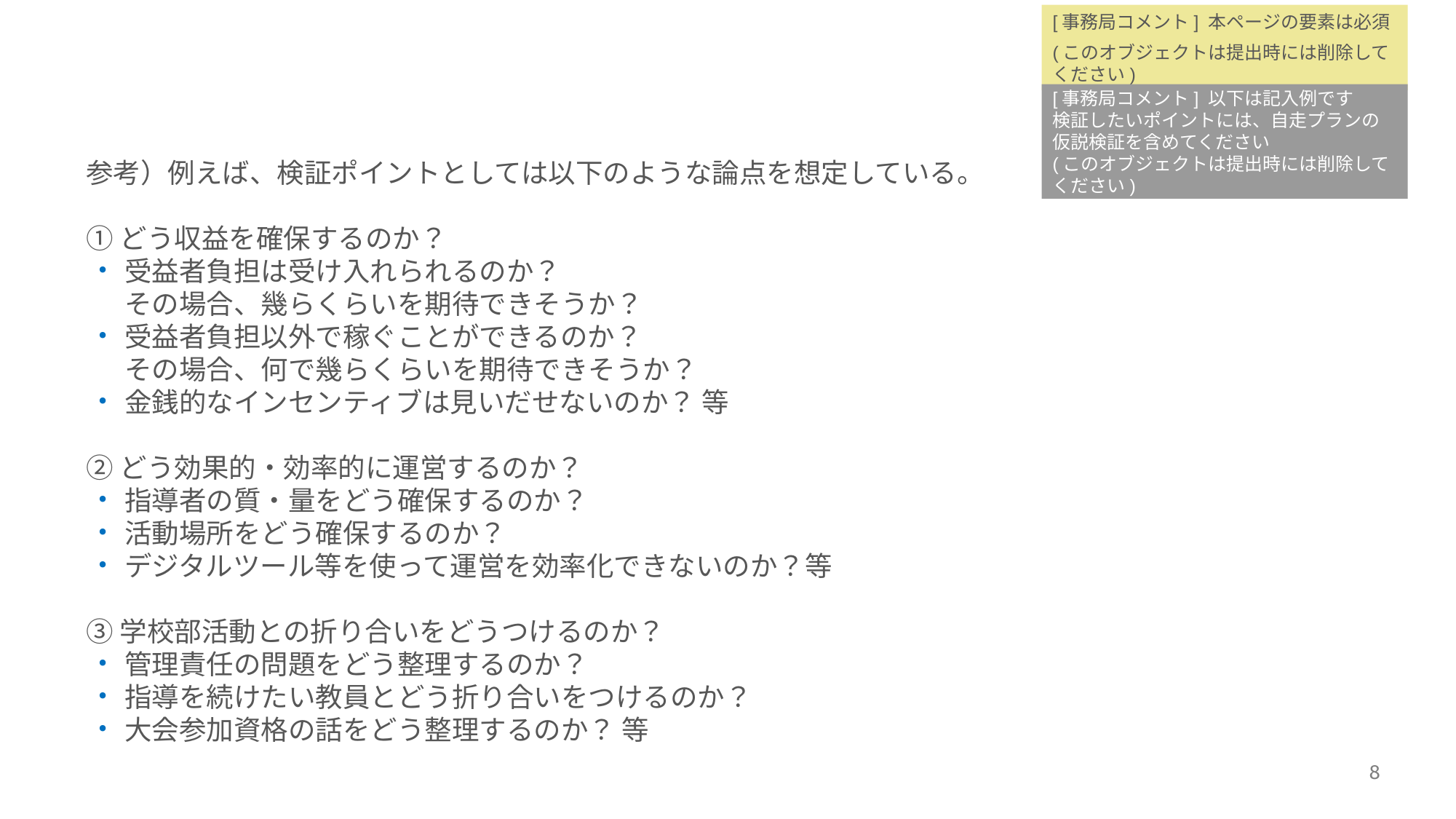

[事務局コメント] 本ページの要素は必須
(このオブジェクトは提出時には削除してください)
# 4. 実証にあたっての検証ポイント
[事務局コメント] 以下は記入例です
検証したいポイントには、自走プランの仮説検証を含めてください
(このオブジェクトは提出時には削除してください)
参考）例えば、検証ポイントとしては以下のような論点を想定している。
①どう収益を確保するのか？
受益者負担は受け入れられるのか？
その場合、幾らくらいを期待できそうか？
受益者負担以外で稼ぐことができるのか？
その場合、何で幾らくらいを期待できそうか？
金銭的なインセンティブは見いだせないのか？ 等
②どう効果的・効率的に運営するのか？
指導者の質・量をどう確保するのか？
活動場所をどう確保するのか？
デジタルツール等を使って運営を効率化できないのか？等
③学校部活動との折り合いをどうつけるのか？
管理責任の問題をどう整理するのか？
指導を続けたい教員とどう折り合いをつけるのか？
大会参加資格の話をどう整理するのか？ 等